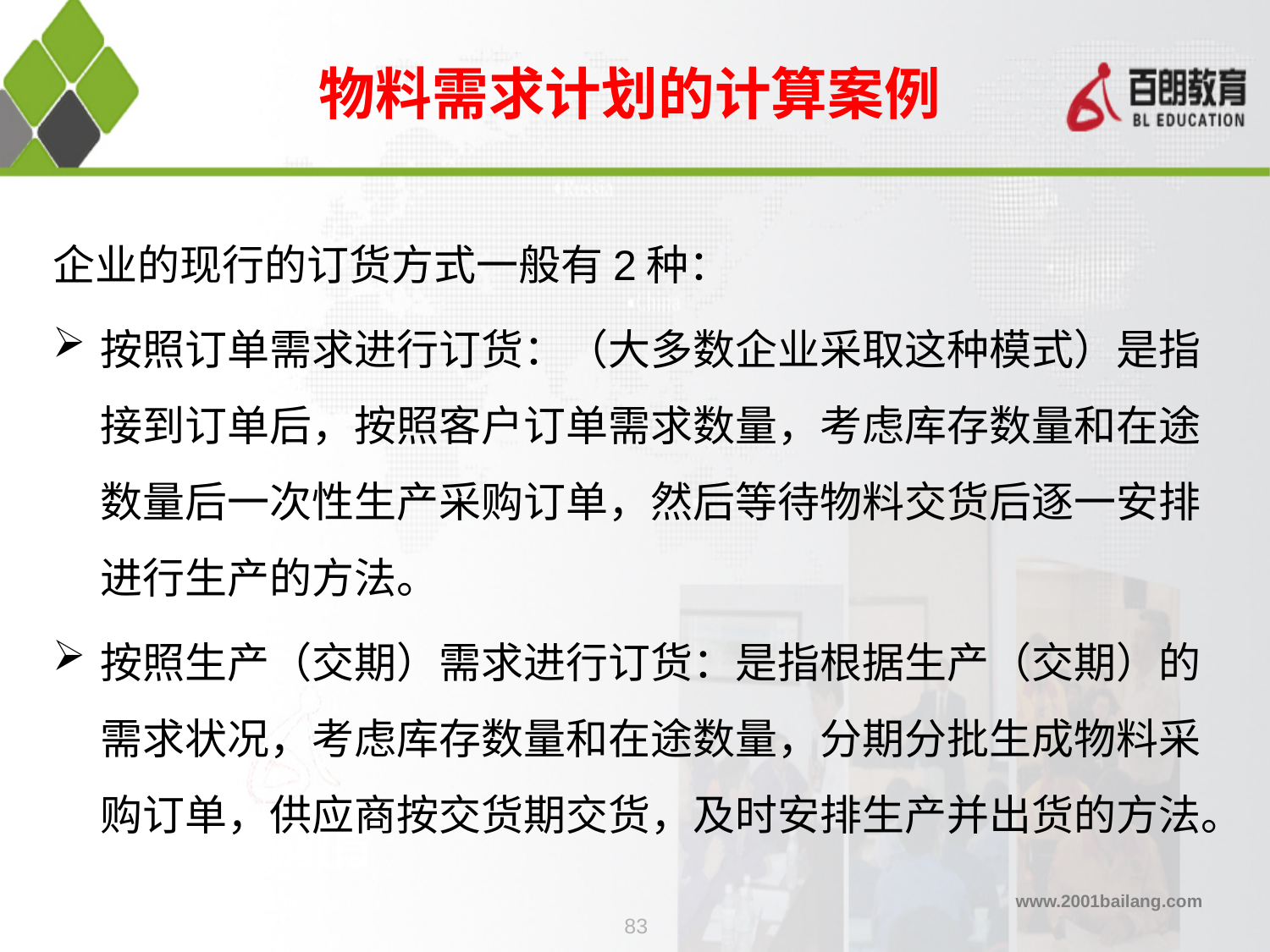

物料需求计划的计算案例
企业的现行的订货方式一般有2种：
按照订单需求进行订货：（大多数企业采取这种模式）是指接到订单后，按照客户订单需求数量，考虑库存数量和在途数量后一次性生产采购订单，然后等待物料交货后逐一安排进行生产的方法。
按照生产（交期）需求进行订货：是指根据生产（交期）的需求状况，考虑库存数量和在途数量，分期分批生成物料采购订单，供应商按交货期交货，及时安排生产并出货的方法。
83